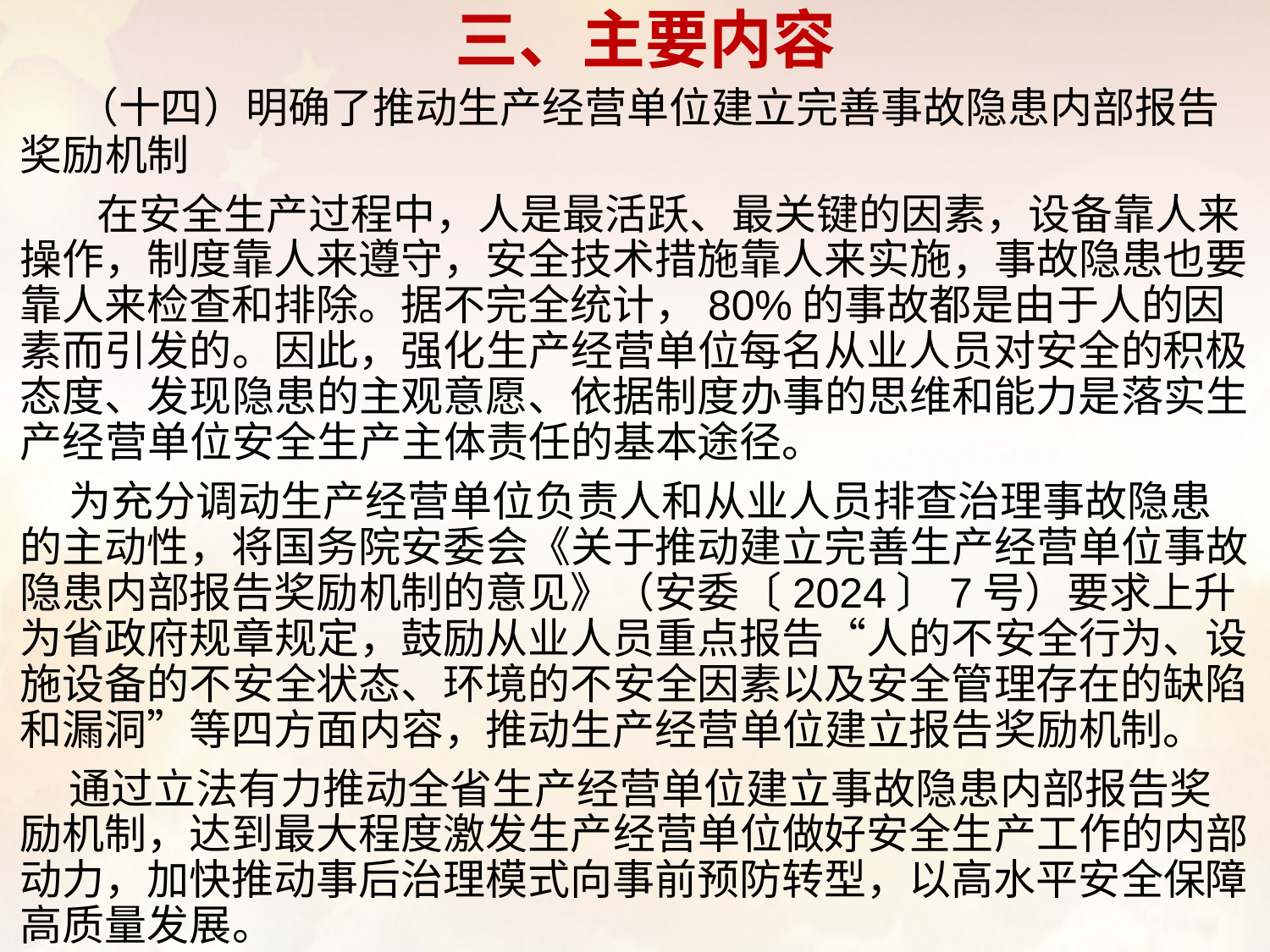

# 三、主要内容
    （十四）明确了推动生产经营单位建立完善事故隐患内部报告奖励机制
       在安全生产过程中，人是最活跃、最关键的因素，设备靠人来操作，制度靠人来遵守，安全技术措施靠人来实施，事故隐患也要靠人来检查和排除。据不完全统计，80%的事故都是由于人的因素而引发的。因此，强化生产经营单位每名从业人员对安全的积极态度、发现隐患的主观意愿、依据制度办事的思维和能力是落实生产经营单位安全生产主体责任的基本途径。
    为充分调动生产经营单位负责人和从业人员排查治理事故隐患的主动性，将国务院安委会《关于推动建立完善生产经营单位事故隐患内部报告奖励机制的意见》（安委〔2024〕7号）要求上升为省政府规章规定，鼓励从业人员重点报告“人的不安全行为、设施设备的不安全状态、环境的不安全因素以及安全管理存在的缺陷和漏洞”等四方面内容，推动生产经营单位建立报告奖励机制。
    通过立法有力推动全省生产经营单位建立事故隐患内部报告奖励机制，达到最大程度激发生产经营单位做好安全生产工作的内部动力，加快推动事后治理模式向事前预防转型，以高水平安全保障高质量发展。